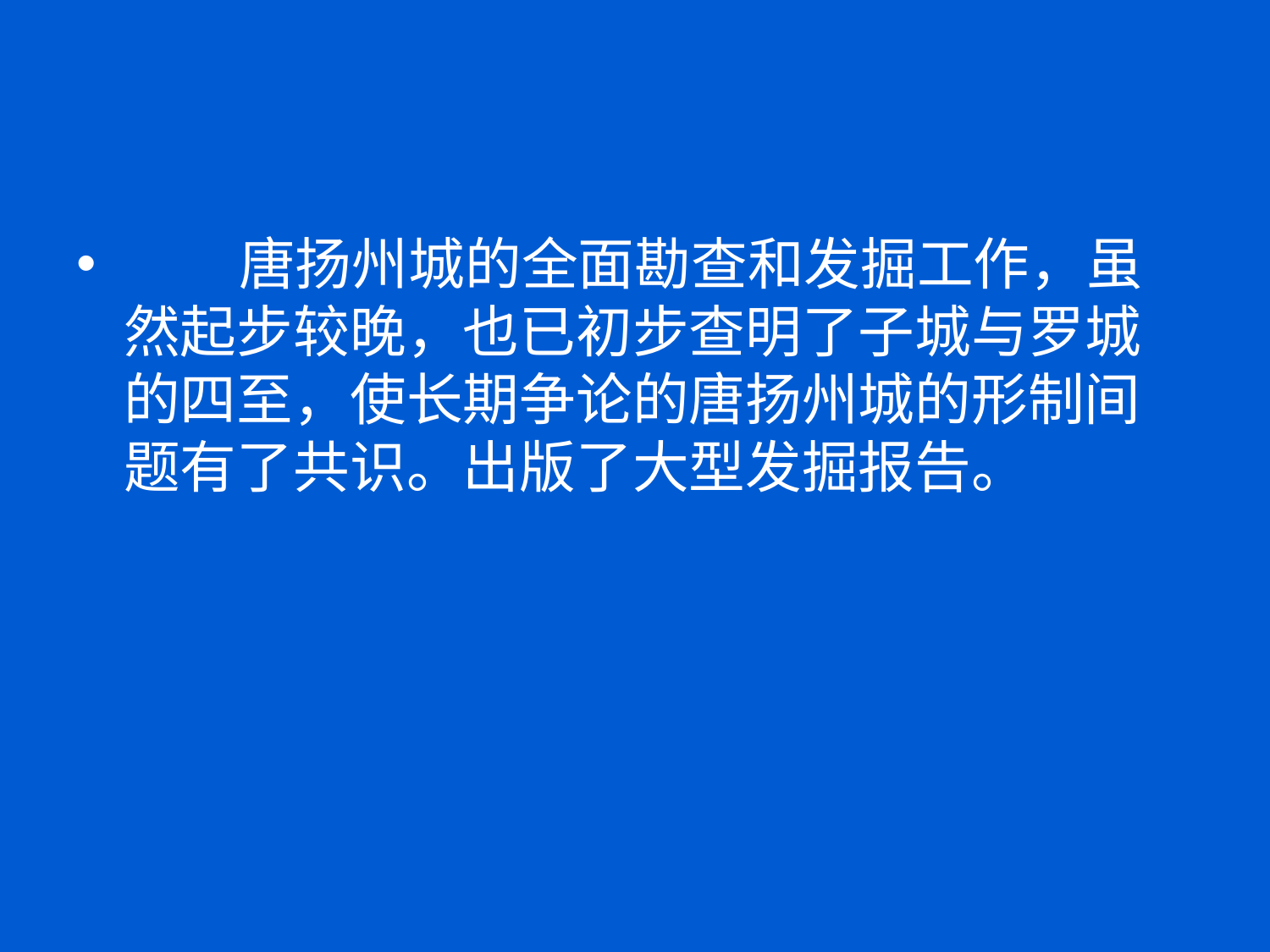

#
        唐扬州城的全面勘查和发掘工作，虽然起步较晚，也已初步查明了子城与罗城的四至，使长期争论的唐扬州城的形制间题有了共识。出版了大型发掘报告。